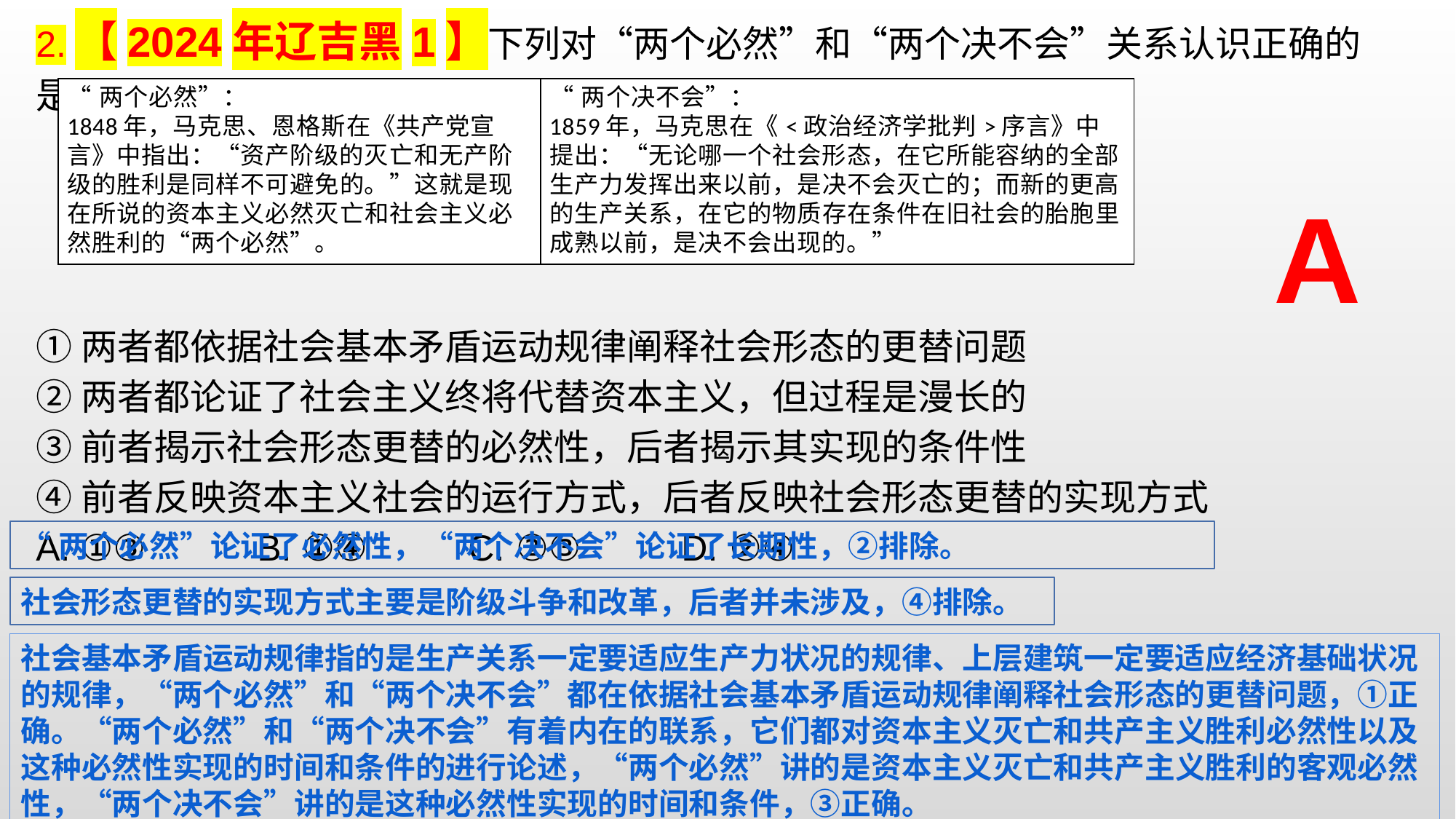

2.【2024年辽吉黑1】下列对“两个必然”和“两个决不会”关系认识正确的是

①两者都依据社会基本矛盾运动规律阐释社会形态的更替问题
②两者都论证了社会主义终将代替资本主义，但过程是漫长的
③前者揭示社会形态更替的必然性，后者揭示其实现的条件性
④前者反映资本主义社会的运行方式，后者反映社会形态更替的实现方式
A. ①③           B. ①④          C. ②③          D. ②④
| “两个必然”： 1848年，马克思、恩格斯在《共产党宣言》中指出：“资产阶级的灭亡和无产阶级的胜利是同样不可避免的。”这就是现在所说的资本主义必然灭亡和社会主义必然胜利的“两个必然”。 | “两个决不会”： 1859年，马克思在《<政治经济学批判>序言》中提出：“无论哪一个社会形态，在它所能容纳的全部生产力发挥出来以前，是决不会灭亡的；而新的更高的生产关系，在它的物质存在条件在旧社会的胎胞里成熟以前，是决不会出现的。” |
| --- | --- |
A
“两个必然”论证了必然性，“两个决不会”论证了长期性，②排除。
社会形态更替的实现方式主要是阶级斗争和改革，后者并未涉及，④排除。
社会基本矛盾运动规律指的是生产关系一定要适应生产力状况的规律、上层建筑一定要适应经济基础状况的规律，“两个必然”和“两个决不会”都在依据社会基本矛盾运动规律阐释社会形态的更替问题，①正确。“两个必然”和“两个决不会”有着内在的联系，它们都对资本主义灭亡和共产主义胜利必然性以及这种必然性实现的时间和条件的进行论述，“两个必然”讲的是资本主义灭亡和共产主义胜利的客观必然性，“两个决不会”讲的是这种必然性实现的时间和条件，③正确。